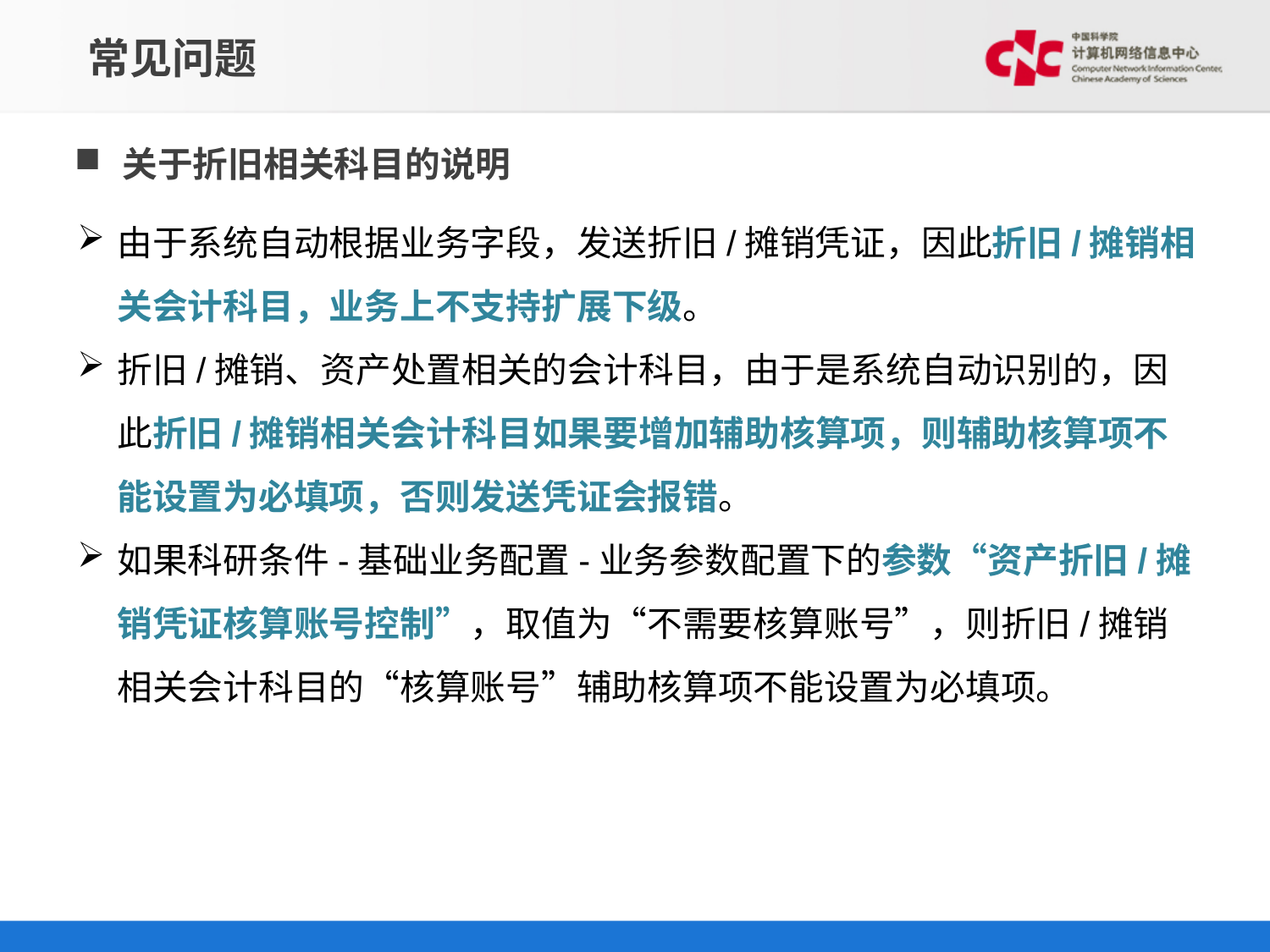

# 常见问题
关于折旧相关科目的说明
由于系统自动根据业务字段，发送折旧/摊销凭证，因此折旧/摊销相关会计科目，业务上不支持扩展下级。
折旧/摊销、资产处置相关的会计科目，由于是系统自动识别的，因此折旧/摊销相关会计科目如果要增加辅助核算项，则辅助核算项不能设置为必填项，否则发送凭证会报错。
如果科研条件-基础业务配置-业务参数配置下的参数“资产折旧/摊销凭证核算账号控制”，取值为“不需要核算账号”，则折旧/摊销相关会计科目的“核算账号”辅助核算项不能设置为必填项。